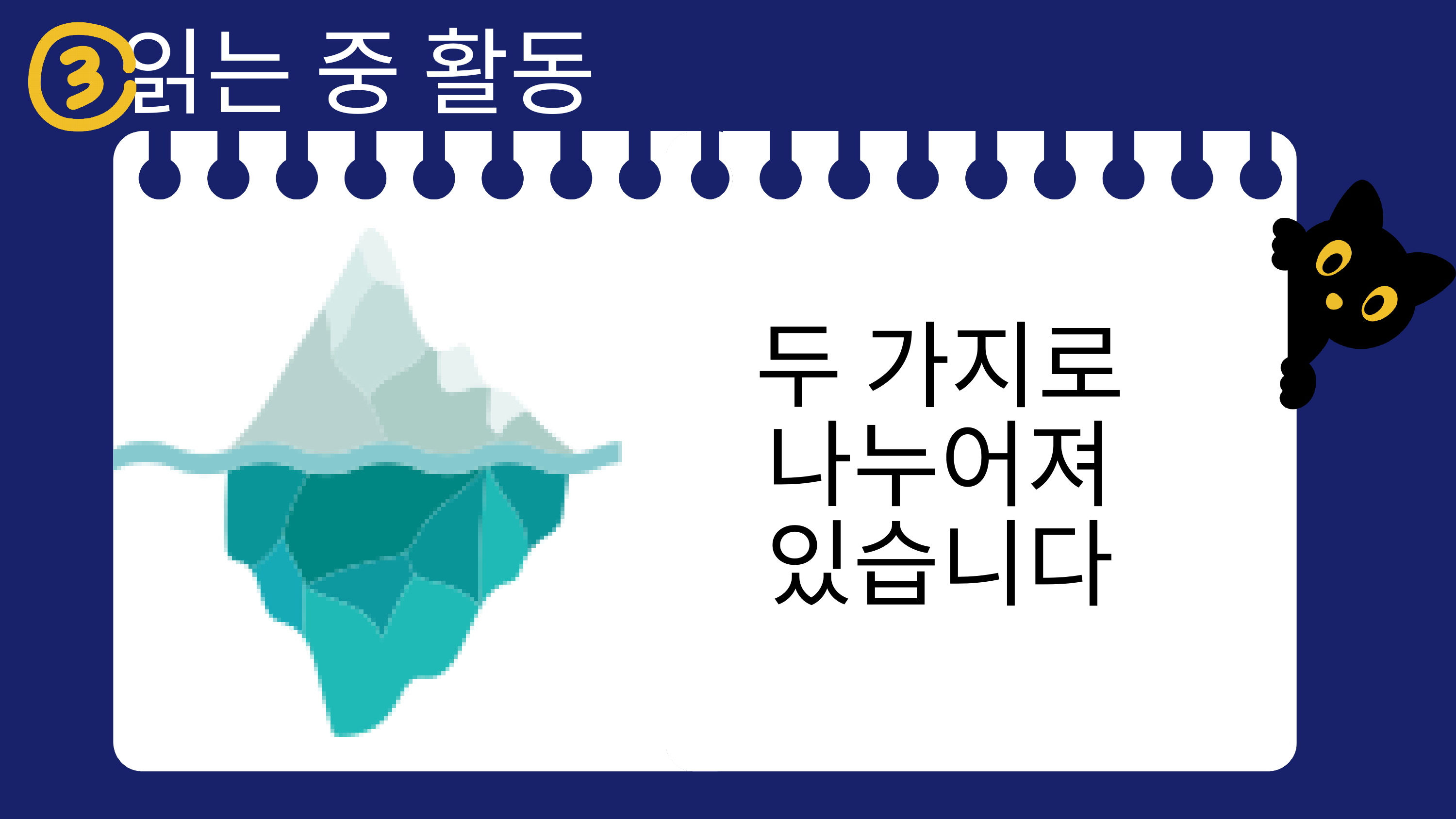

읽는 중 활동

두 가지로
나누어져 있습니다